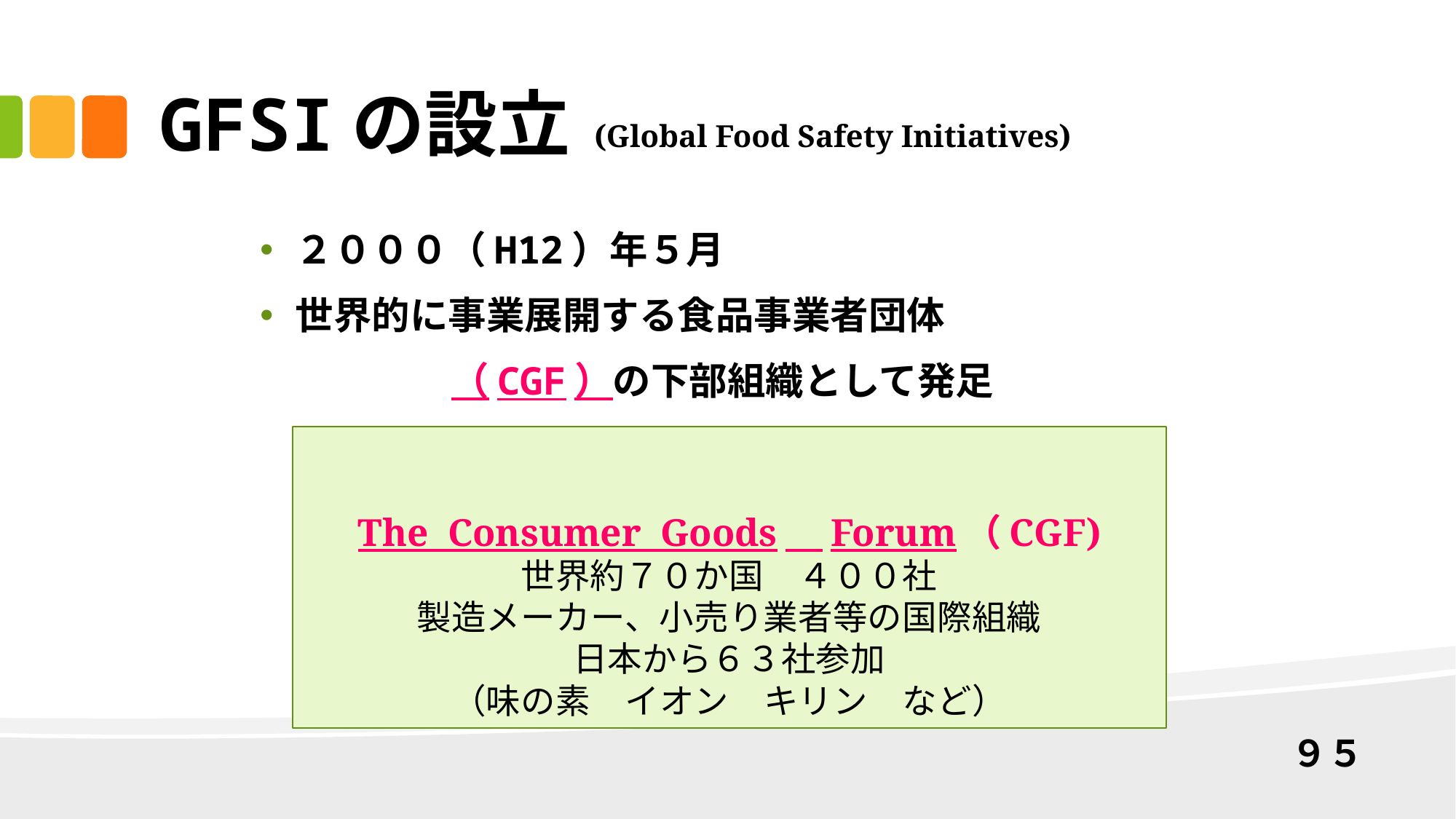

GFSIの設立
# (Global Food Safety Initiatives)
２０００（H12）年５月
世界的に事業展開する食品事業者団体
　　　　　（CGF）の下部組織として発足

The  Consumer  Goods　Forum（CGF)
世界約７０か国　４００社
製造メーカー、小売り業者等の国際組織
日本から６３社参加
（味の素　イオン　キリン　など）

９５